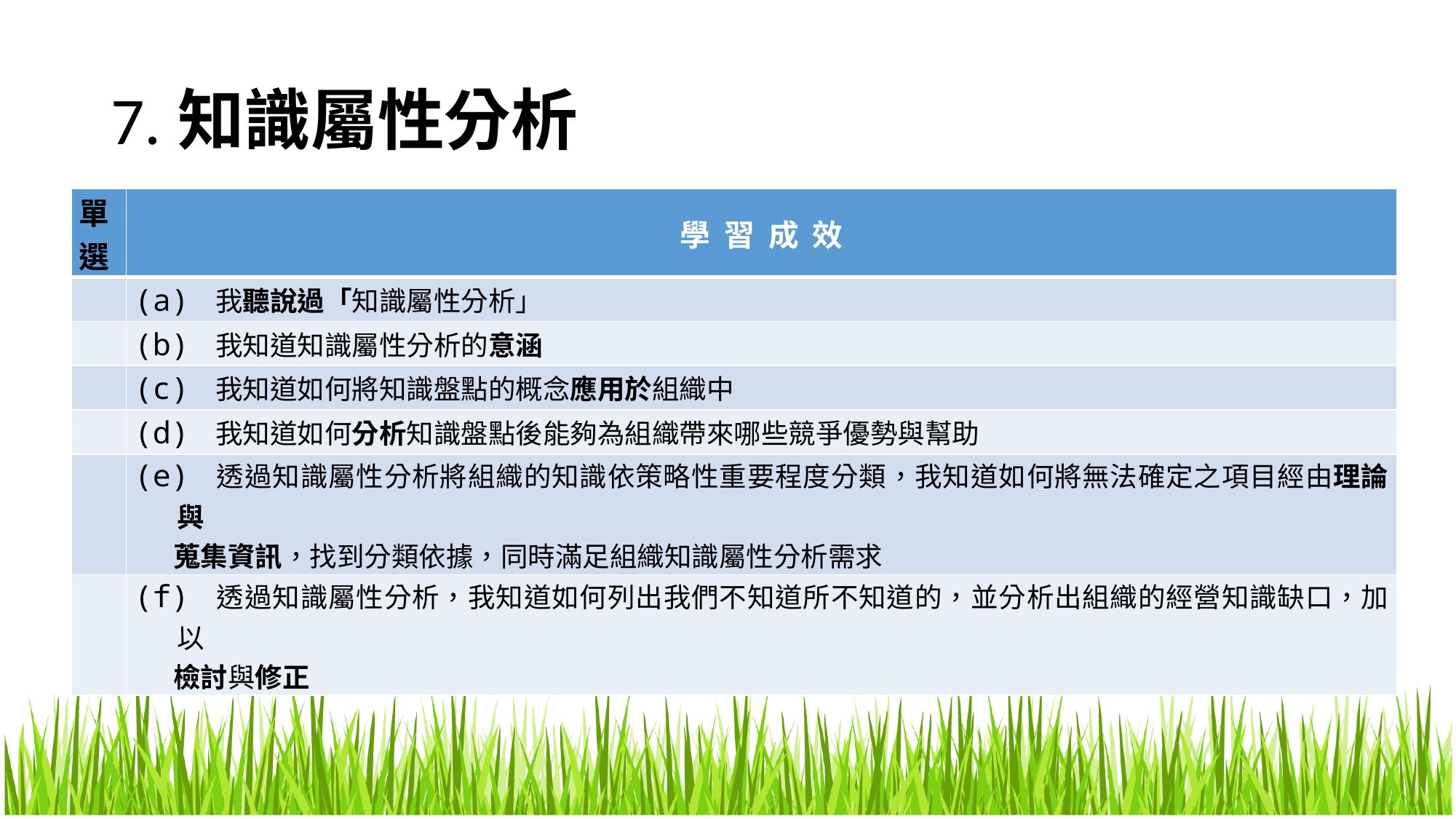

# 7.知識屬性分析
| 單選 | 學 習 成 效 |
| --- | --- |
|  | (a) 我聽說過「知識屬性分析」 |
|  | (b) 我知道知識屬性分析的意涵 |
|  | (c) 我知道如何將知識盤點的概念應用於組織中 |
|  | (d) 我知道如何分析知識盤點後能夠為組織帶來哪些競爭優勢與幫助 |
|  | (e) 透過知識屬性分析將組織的知識依策略性重要程度分類，我知道如何將無法確定之項目經由理論與 蒐集資訊，找到分類依據，同時滿足組織知識屬性分析需求 |
|  | (f) 透過知識屬性分析，我知道如何列出我們不知道所不知道的，並分析出組織的經營知識缺口，加以 檢討與修正 |